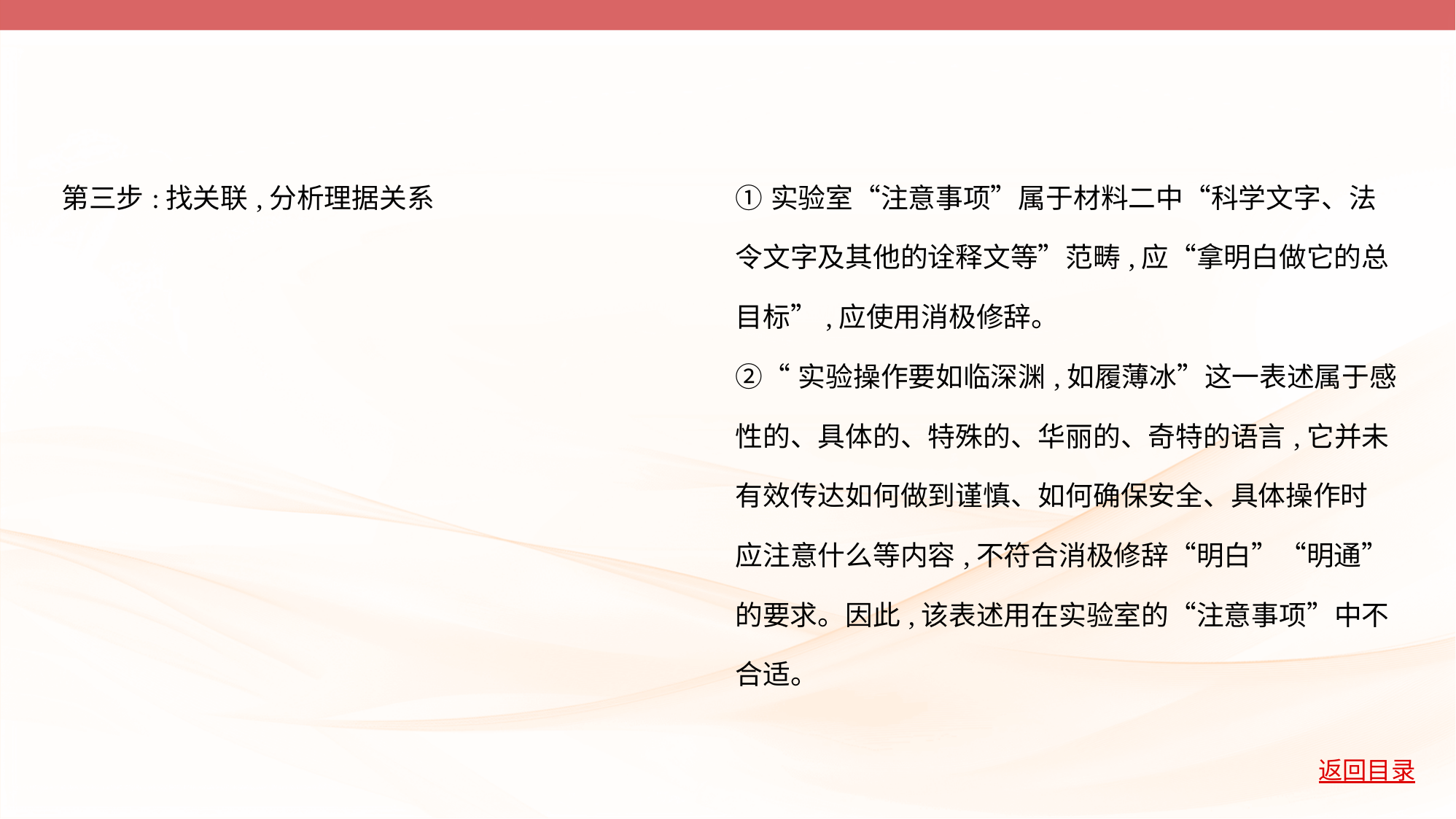

| 第三步:找关联,分析理据关系 | ①实验室“注意事项”属于材料二中“科学文字、法 令文字及其他的诠释文等”范畴,应“拿明白做它的总 目标”,应使用消极修辞。 ②“实验操作要如临深渊,如履薄冰”这一表述属于感 性的、具体的、特殊的、华丽的、奇特的语言,它并未 有效传达如何做到谨慎、如何确保安全、具体操作时 应注意什么等内容,不符合消极修辞“明白”“明通” 的要求。因此,该表述用在实验室的“注意事项”中不 合适。 |
| --- | --- |